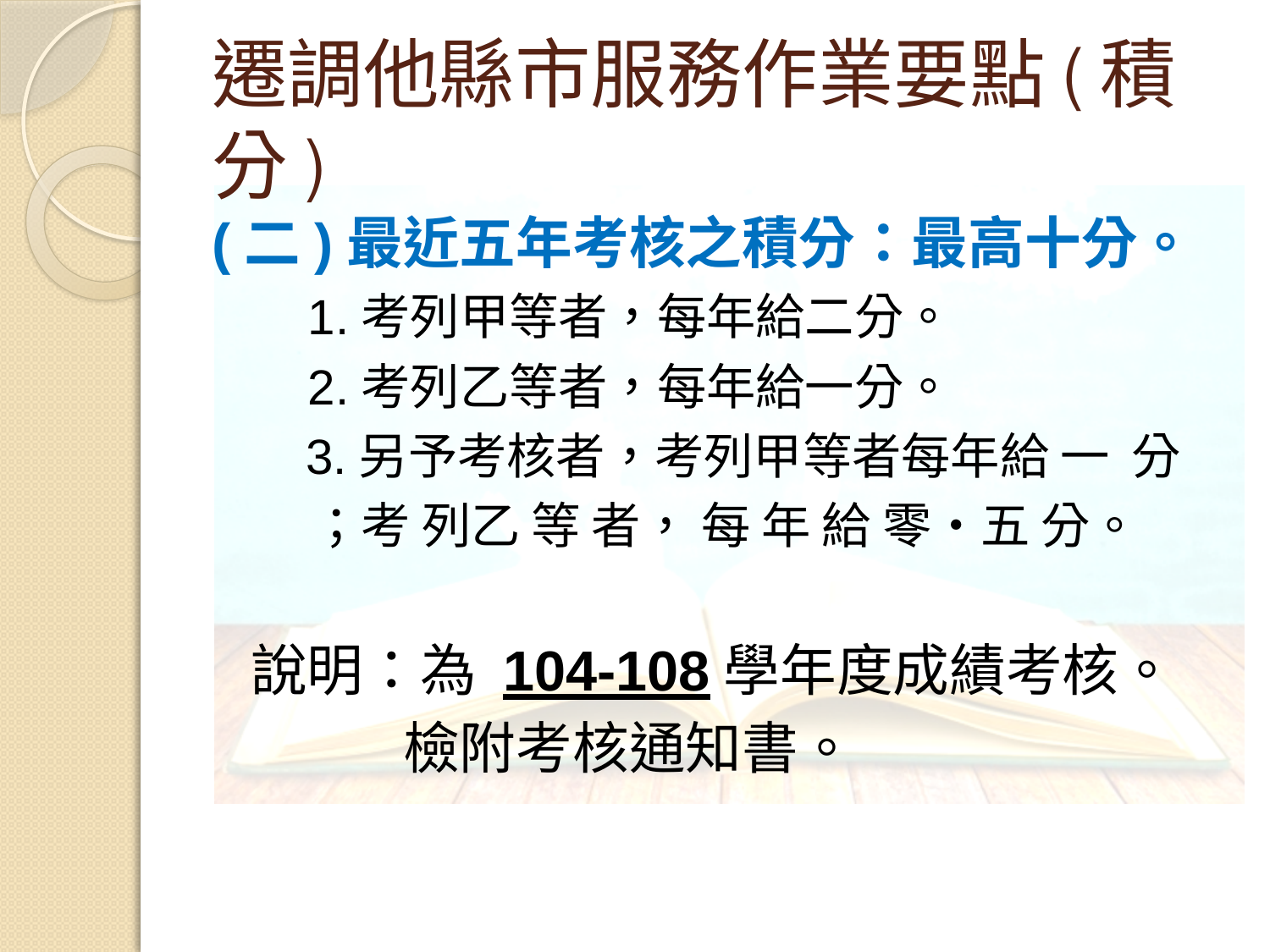

# 遷調他縣市服務作業要點(積分)
(二)最近五年考核之積分：最高十分。
       1.考列甲等者，每年給二分。
       2.考列乙等者，每年給一分。
      3.另予考核者，考列甲等者每年給 一  分
       ；考 列乙 等 者， 每 年 給 零‧五 分。

  說明：為 104-108學年度成績考核。
              檢附考核通知書。